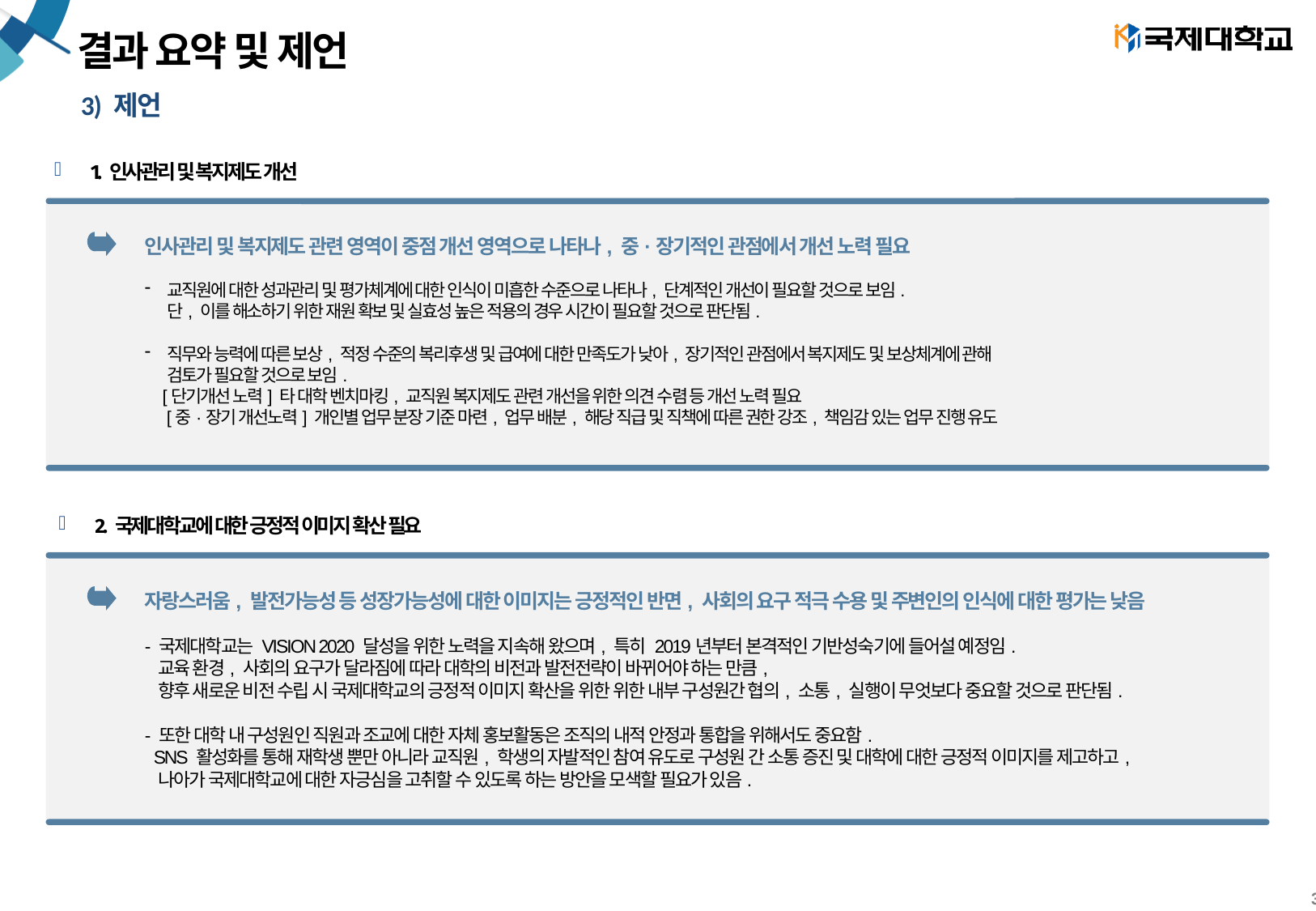

# 결과 요약 및 제언
3) 제언
1. 인사관리 및 복지제도 개선

인사관리 및 복지제도 관련 영역이 중점 개선 영역으로 나타나, 중·장기적인 관점에서 개선 노력 필요

교직원에 대한 성과관리 및 평가체계에 대한 인식이 미흡한 수준으로 나타나, 단계적인 개선이 필요할 것으로 보임.
단, 이를 해소하기 위한 재원 확보 및 실효성 높은 적용의 경우 시간이 필요할 것으로 판단됨.

직무와 능력에 따른 보상, 적정 수준의 복리후생 및 급여에 대한 만족도가 낮아, 장기적인 관점에서 복지제도 및 보상체계에 관해
검토가 필요할 것으로 보임.
     [단기개선 노력] 타 대학 벤치마킹, 교직원 복지제도 관련 개선을 위한 의견 수렴 등 개선 노력 필요
     [중·장기 개선노력] 개인별 업무 분장 기준 마련, 업무 배분, 해당 직급 및 직책에 따른 권한 강조, 책임감 있는 업무 진행 유도

2. 국제대학교에 대한 긍정적 이미지 확산 필요

자랑스러움, 발전가능성 등 성장가능성에 대한 이미지는 긍정적인 반면, 사회의 요구 적극 수용 및 주변인의 인식에 대한 평가는 낮음

- 국제대학교는 VISION 2020 달성을 위한 노력을 지속해 왔으며, 특히 2019년부터 본격적인 기반성숙기에 들어설 예정임.
  교육 환경, 사회의 요구가 달라짐에 따라 대학의 비전과 발전전략이 바뀌어야 하는 만큼,
  향후 새로운 비전 수립 시 국제대학교의 긍정적 이미지 확산을 위한 위한 내부 구성원간 협의, 소통, 실행이 무엇보다 중요할 것으로 판단됨.

- 또한 대학 내 구성원인 직원과 조교에 대한 자체 홍보활동은 조직의 내적 안정과 통합을 위해서도 중요함.
  SNS 활성화를 통해 재학생 뿐만 아니라 교직원, 학생의 자발적인 참여 유도로 구성원 간 소통 증진 및 대학에 대한 긍정적 이미지를 제고하고,
  나아가 국제대학교에 대한 자긍심을 고취할 수 있도록 하는 방안을 모색할 필요가 있음.